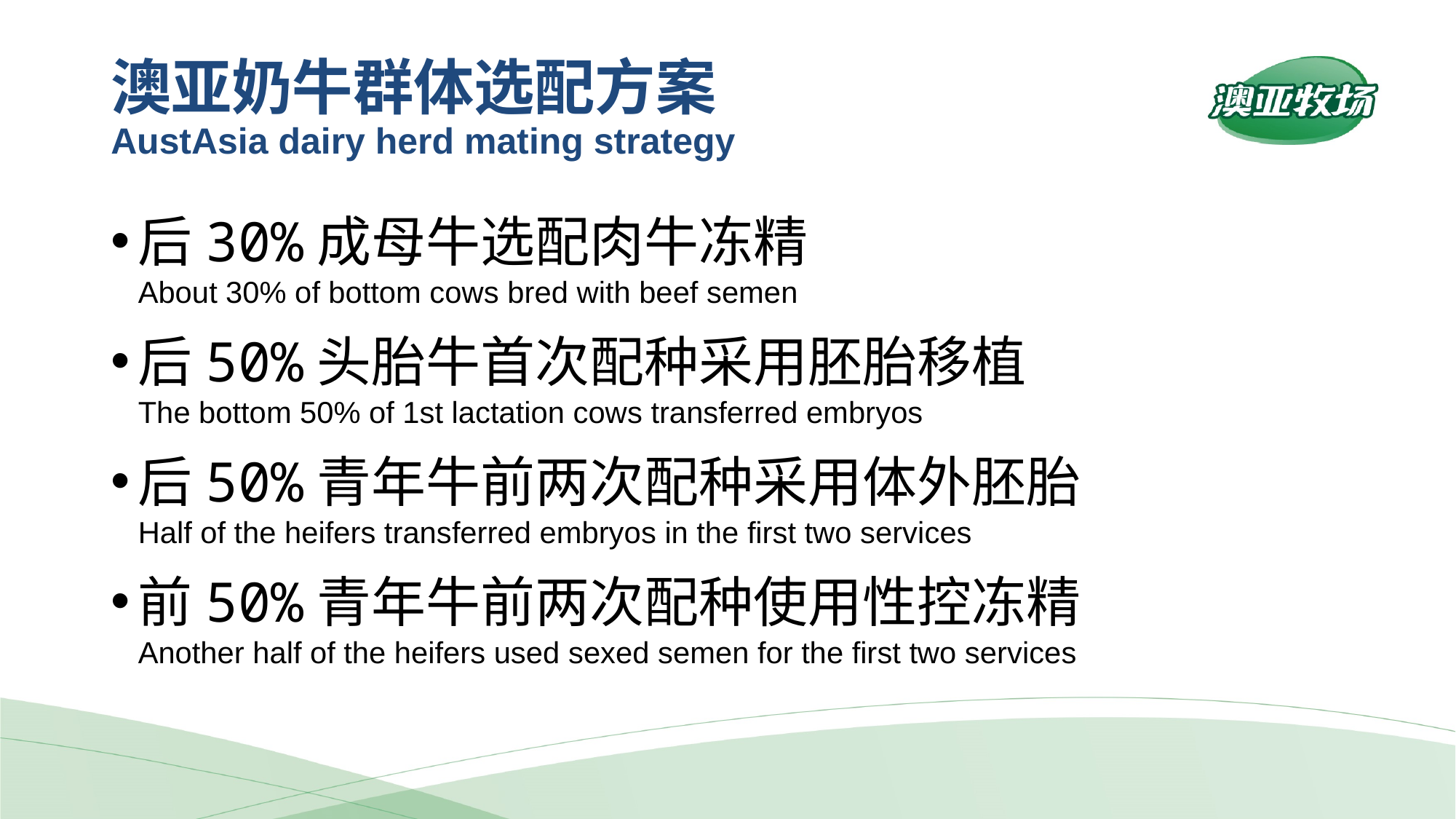

# 澳亚奶牛群体选配方案 AustAsia dairy herd mating strategy
后30%成母牛选配肉牛冻精
About 30% of bottom cows bred with beef semen
后50%头胎牛首次配种采用胚胎移植
The bottom 50% of 1st lactation cows transferred embryos
后50%青年牛前两次配种采用体外胚胎
Half of the heifers transferred embryos in the first two services
前50%青年牛前两次配种使用性控冻精
Another half of the heifers used sexed semen for the first two services